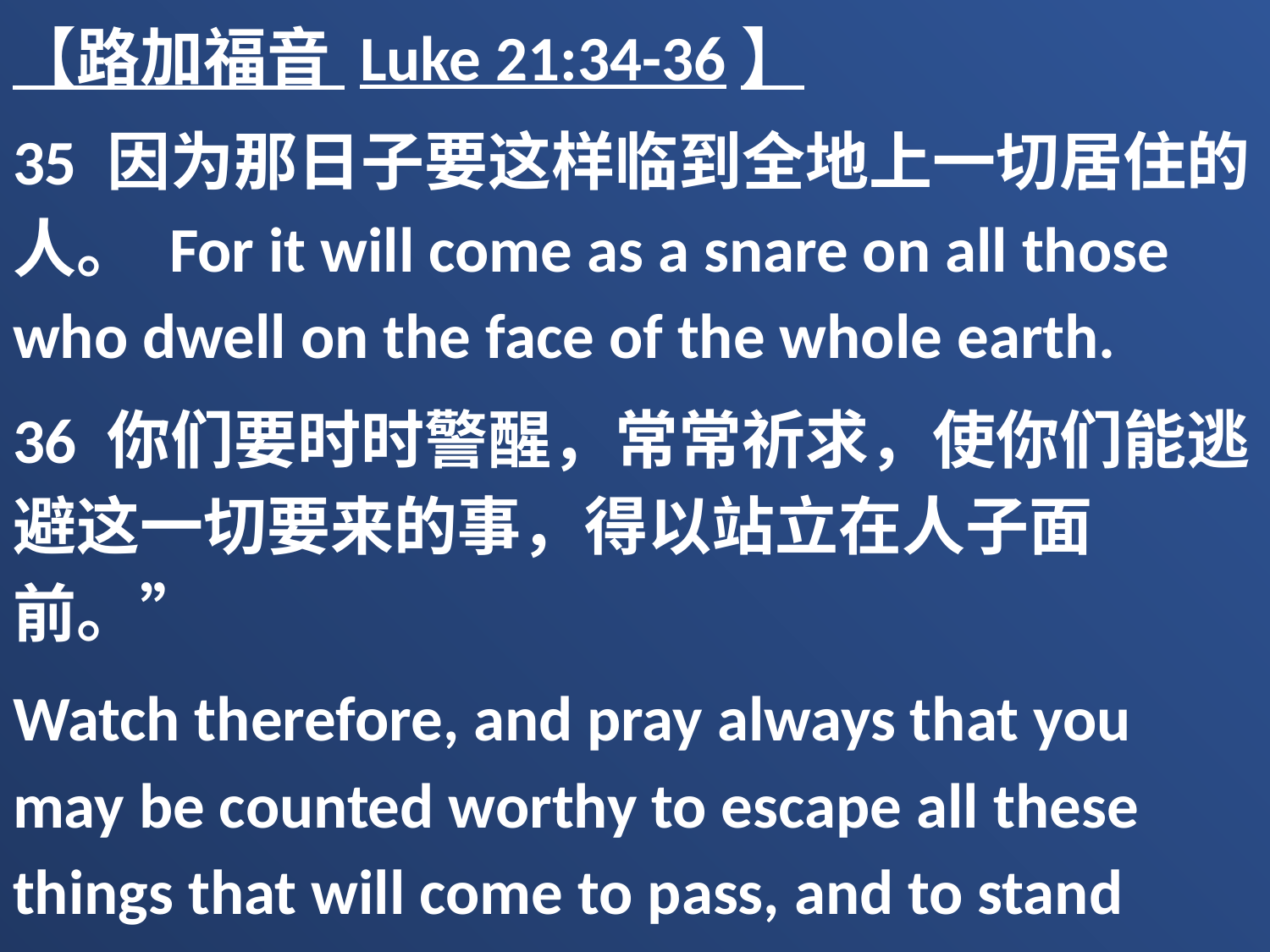

【路加福音 Luke 21:34-36】
35 因为那日子要这样临到全地上一切居住的人。 For it will come as a snare on all those who dwell on the face of the whole earth.
36 你们要时时警醒，常常祈求，使你们能逃避这一切要来的事，得以站立在人子面前。”
Watch therefore, and pray always that you may be counted worthy to escape all these things that will come to pass, and to stand before the Son of Man.”